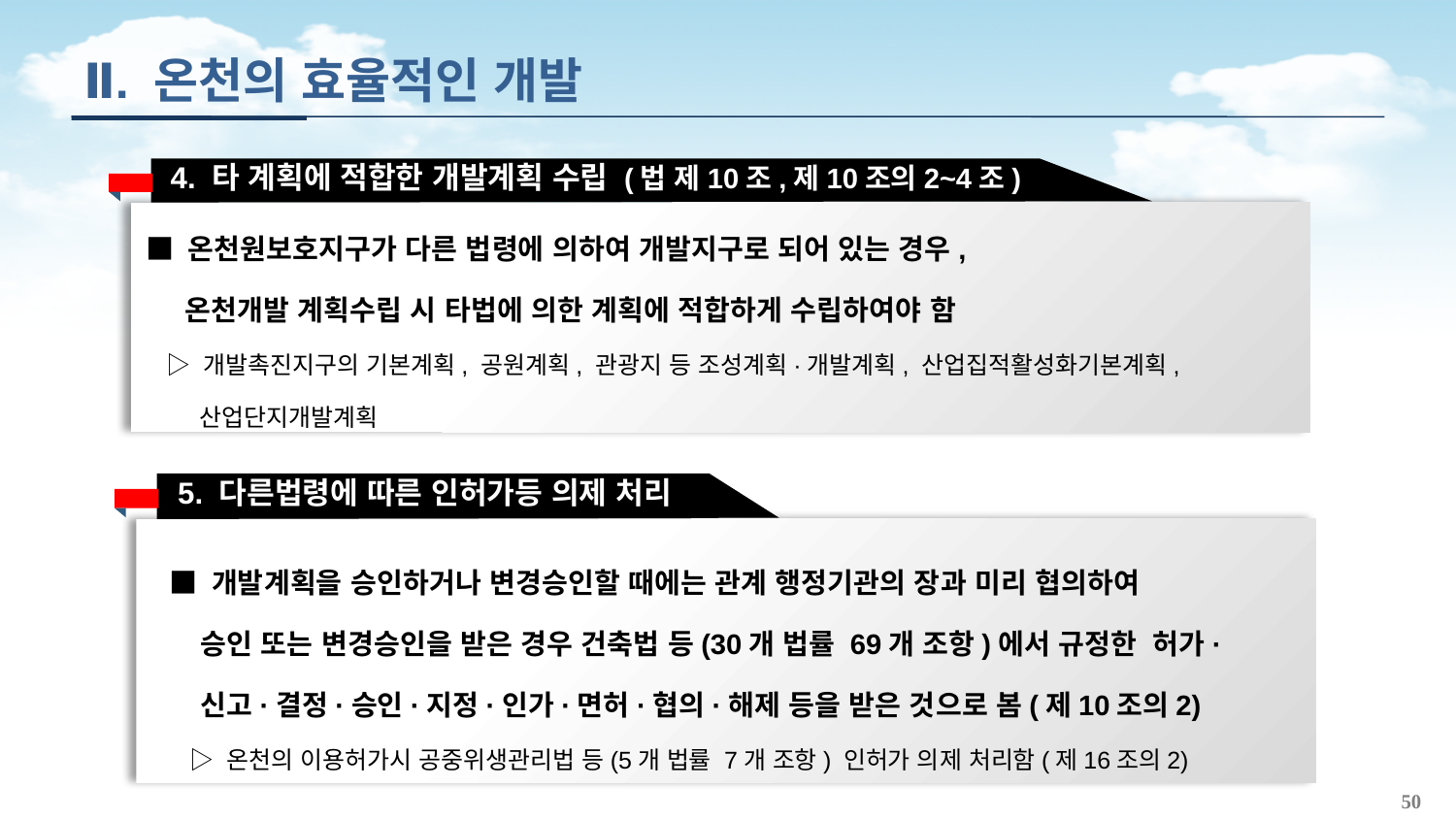

Ⅱ. 온천의 효율적인 개발
4. 타 계획에 적합한 개발계획 수립 (법 제10조,제10조의2~4조)

■ 온천원보호지구가 다른 법령에 의하여 개발지구로 되어 있는 경우,
    온천개발 계획수립 시 타법에 의한 계획에 적합하게 수립하여야 함
   ▷ 개발촉진지구의 기본계획, 공원계획, 관광지 등 조성계획·개발계획, 산업집적활성화기본계획,
       산업단지개발계획

5. 다른법령에 따른 인허가등 의제 처리

■ 개발계획을 승인하거나 변경승인할 때에는 관계 행정기관의 장과 미리 협의하여
   승인 또는 변경승인을 받은 경우 건축법 등(30개 법률 69개 조항)에서 규정한  허가·
   신고·결정·승인·지정·인가·면허·협의·해제 등을 받은 것으로 봄(제10조의2)
   ▷ 온천의 이용허가시 공중위생관리법 등(5개 법률 7개 조항) 인허가 의제 처리함(제16조의2)
50